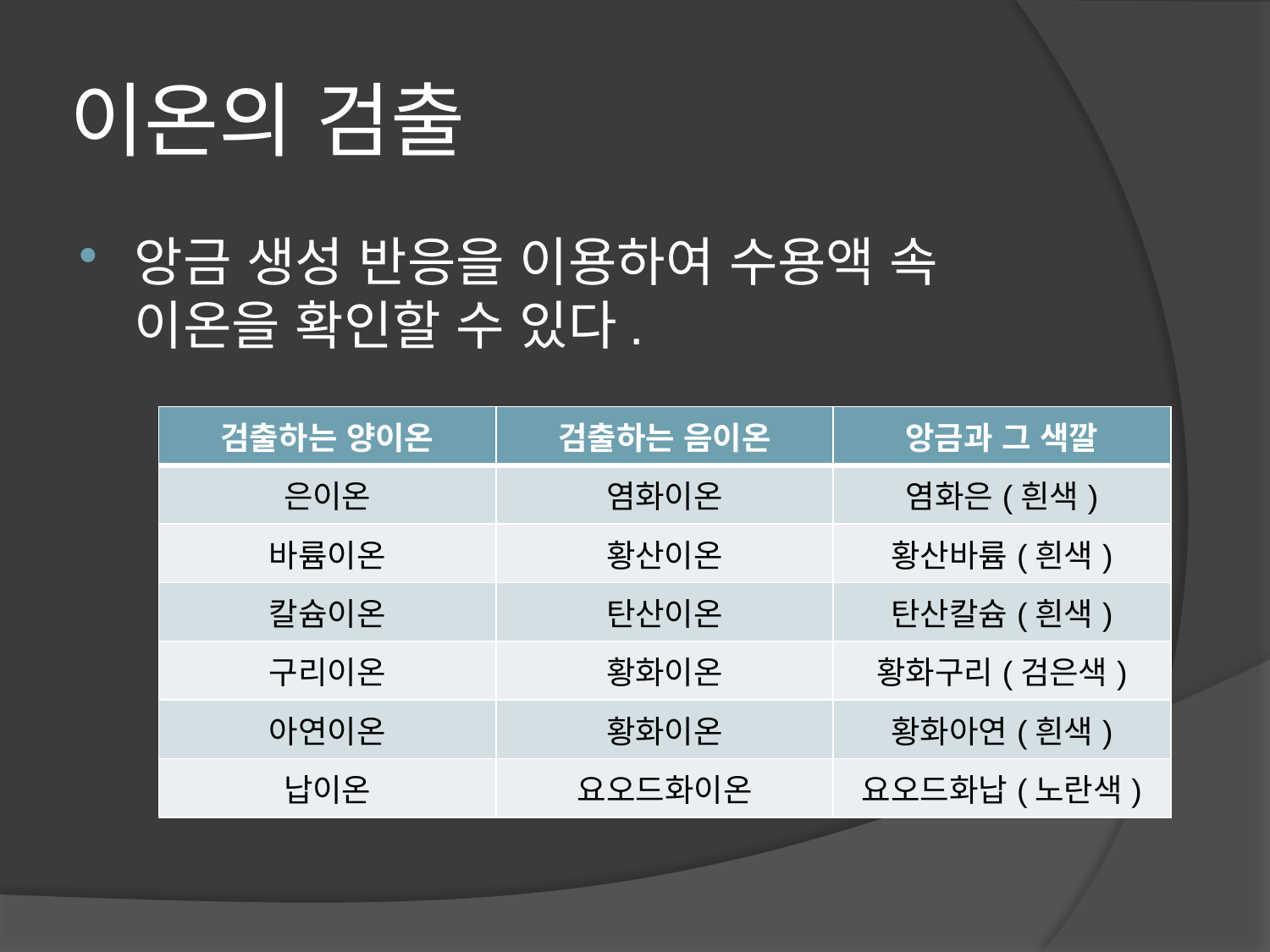

# 이온의 검출
앙금 생성 반응을 이용하여 수용액 속 이온을 확인할 수 있다.
| 검출하는 양이온 | 검출하는 음이온 | 앙금과 그 색깔 |
| --- | --- | --- |
| 은이온 | 염화이온 | 염화은(흰색) |
| 바륨이온 | 황산이온 | 황산바륨(흰색) |
| 칼슘이온 | 탄산이온 | 탄산칼슘(흰색) |
| 구리이온 | 황화이온 | 황화구리(검은색) |
| 아연이온 | 황화이온 | 황화아연(흰색) |
| 납이온 | 요오드화이온 | 요오드화납(노란색) |